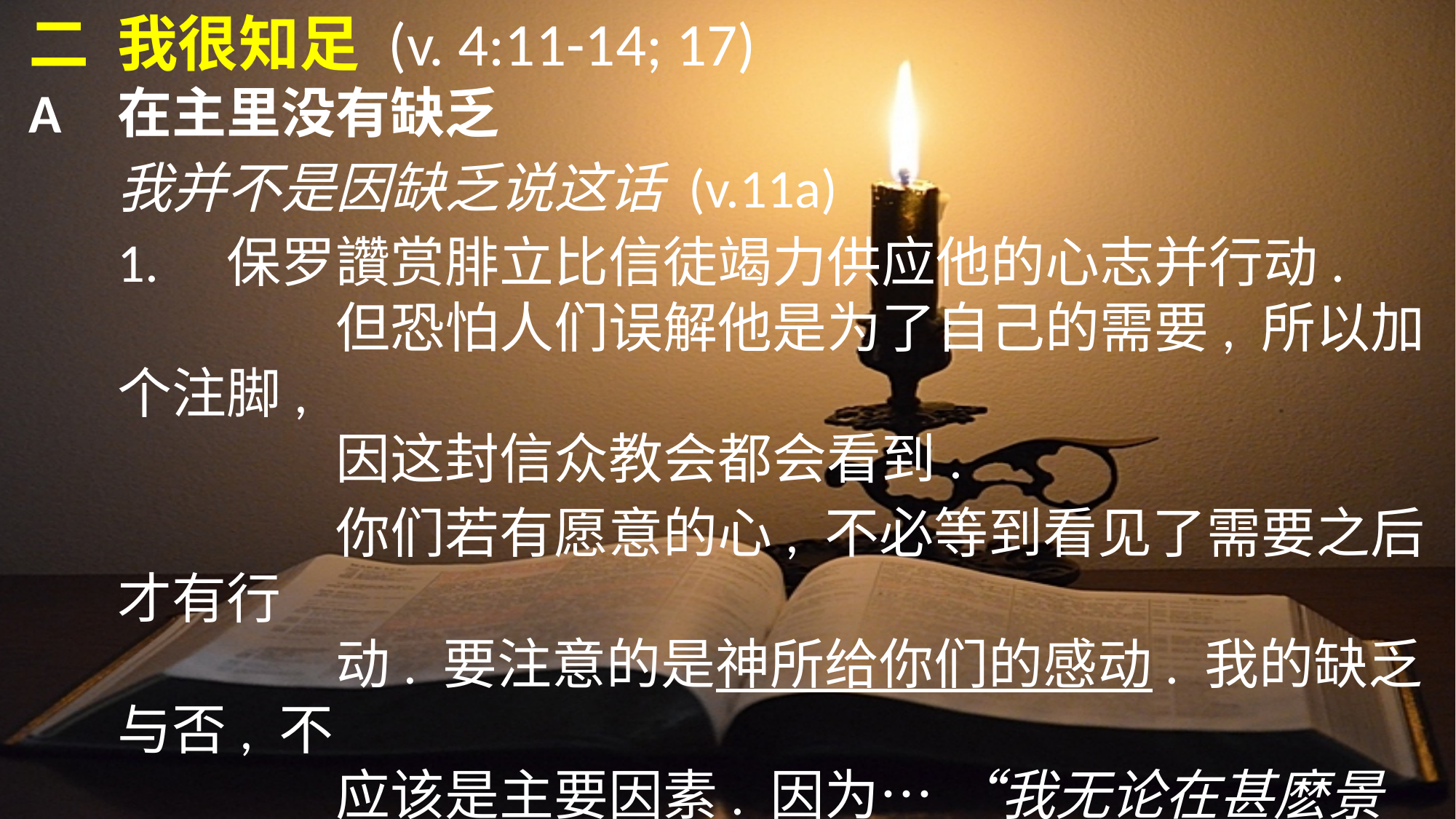

二	我很知足 (v. 4:11-14; 17)
A	在主里没有缺乏
	我并不是因缺乏说这话 (v.11a)
	1.	保罗讚赏腓立比信徒竭力供应他的心志并行动.
			但恐怕人们误解他是为了自己的需要, 所以加个注脚,
			因这封信众教会都会看到.
			你们若有愿意的心, 不必等到看见了需要之后才有行
			动. 要注意的是神所给你们的感动. 我的缺乏与否, 不
			应该是主要因素. 因为… “我无论在甚麽景况, 都可以
			知足, 这是我已经学会了.” (v.11b)